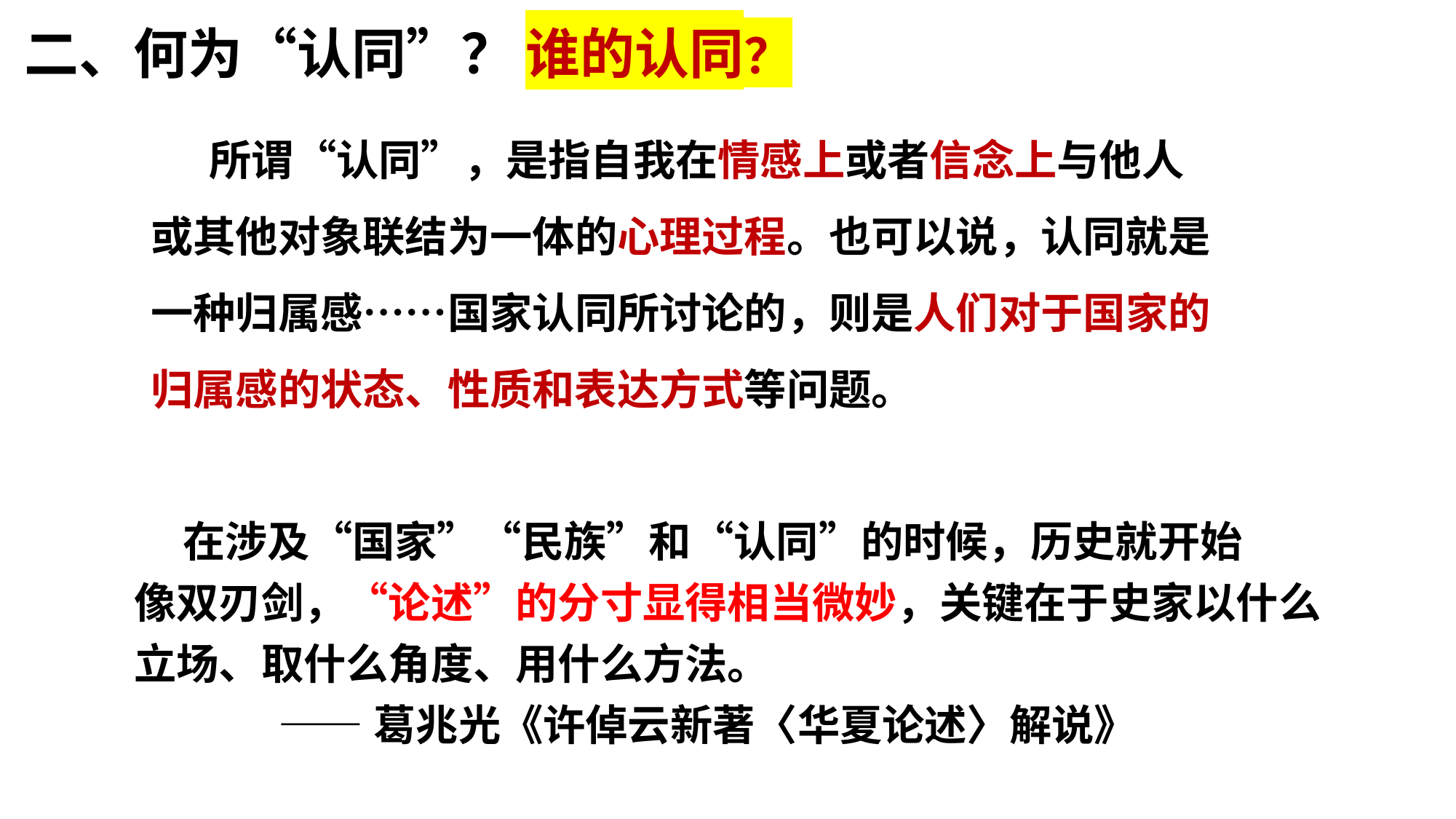

二、何为“认同”？
谁的认同？
     所谓“认同”，是指自我在情感上或者信念上与他人
或其他对象联结为一体的心理过程。也可以说，认同就是
一种归属感……国家认同所讨论的，则是人们对于国家的
归属感的状态、性质和表达方式等问题。
                  ——姚大力《追寻“我们”的根源》
    在涉及“国家”“民族”和“认同”的时候，历史就开始
像双刃剑，“论述”的分寸显得相当微妙，关键在于史家以什么
立场、取什么角度、用什么方法。
               ——葛兆光《许倬云新著〈华夏论述〉解说》
汉族？
五十五个少数民族？